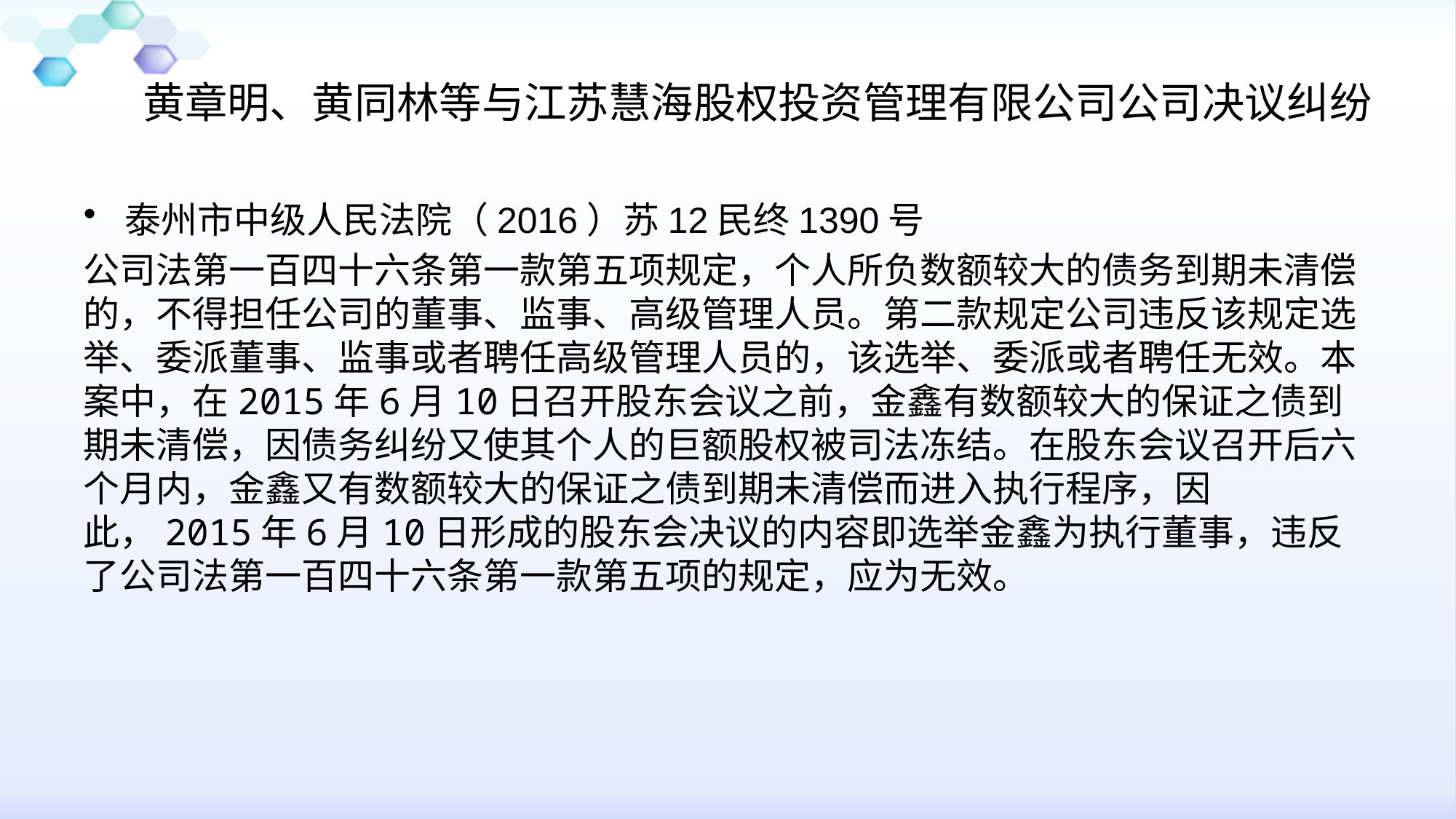

# 黄章明、黄同林等与江苏慧海股权投资管理有限公司公司决议纠纷
泰州市中级人民法院（2016）苏12民终1390号
公司法第一百四十六条第一款第五项规定，个人所负数额较大的债务到期未清偿的，不得担任公司的董事、监事、高级管理人员。第二款规定公司违反该规定选举、委派董事、监事或者聘任高级管理人员的，该选举、委派或者聘任无效。本案中，在2015年6月10日召开股东会议之前，金鑫有数额较大的保证之债到期未清偿，因债务纠纷又使其个人的巨额股权被司法冻结。在股东会议召开后六个月内，金鑫又有数额较大的保证之债到期未清偿而进入执行程序，因此，2015年6月10日形成的股东会决议的内容即选举金鑫为执行董事，违反了公司法第一百四十六条第一款第五项的规定，应为无效。